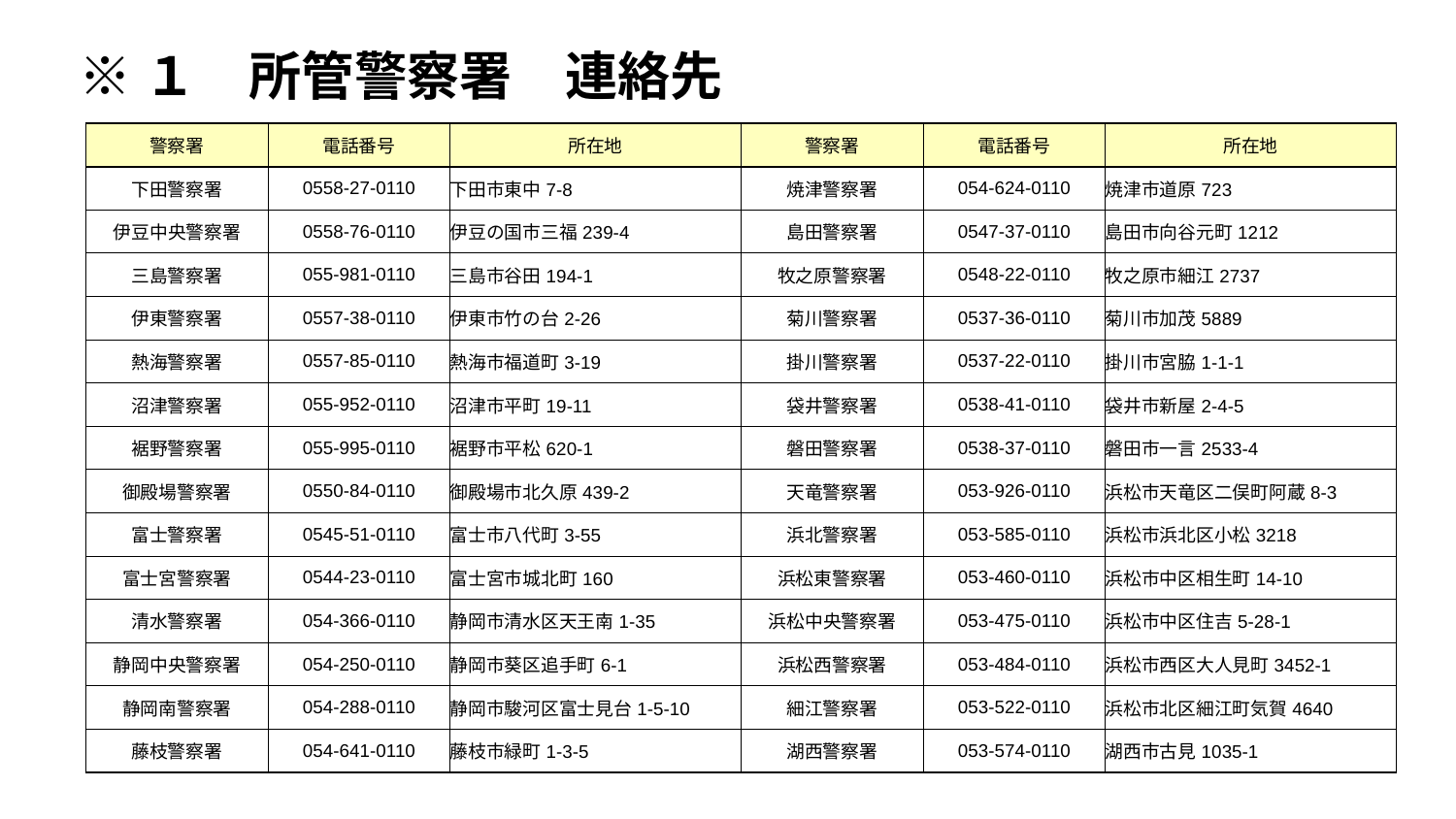

# ※１　所管警察署　連絡先
| 警察署 | 電話番号 | 所在地 | 警察署 | 電話番号 | 所在地 |
| --- | --- | --- | --- | --- | --- |
| 下田警察署 | 0558-27-0110 | 下田市東中7-8 | 焼津警察署 | 054-624-0110 | 焼津市道原723 |
| 伊豆中央警察署 | 0558-76-0110 | 伊豆の国市三福239-4 | 島田警察署 | 0547-37-0110 | 島田市向谷元町1212 |
| 三島警察署 | 055-981-0110 | 三島市谷田194-1 | 牧之原警察署 | 0548-22-0110 | 牧之原市細江2737 |
| 伊東警察署 | 0557-38-0110 | 伊東市竹の台2-26 | 菊川警察署 | 0537-36-0110 | 菊川市加茂5889 |
| 熱海警察署 | 0557-85-0110 | 熱海市福道町3-19 | 掛川警察署 | 0537-22-0110 | 掛川市宮脇1-1-1 |
| 沼津警察署 | 055-952-0110 | 沼津市平町19-11 | 袋井警察署 | 0538-41-0110 | 袋井市新屋2-4-5 |
| 裾野警察署 | 055-995-0110 | 裾野市平松620-1 | 磐田警察署 | 0538-37-0110 | 磐田市一言2533-4 |
| 御殿場警察署 | 0550-84-0110 | 御殿場市北久原439-2 | 天竜警察署 | 053-926-0110 | 浜松市天竜区二俣町阿蔵8-3 |
| 富士警察署 | 0545-51-0110 | 富士市八代町3-55 | 浜北警察署 | 053-585-0110 | 浜松市浜北区小松3218 |
| 富士宮警察署 | 0544-23-0110 | 富士宮市城北町160 | 浜松東警察署 | 053-460-0110 | 浜松市中区相生町14-10 |
| 清水警察署 | 054-366-0110 | 静岡市清水区天王南1-35 | 浜松中央警察署 | 053-475-0110 | 浜松市中区住吉5-28-1 |
| 静岡中央警察署 | 054-250-0110 | 静岡市葵区追手町6-1 | 浜松西警察署 | 053-484-0110 | 浜松市西区大人見町3452-1 |
| 静岡南警察署 | 054-288-0110 | 静岡市駿河区富士見台1-5-10 | 細江警察署 | 053-522-0110 | 浜松市北区細江町気賀4640 |
| 藤枝警察署 | 054-641-0110 | 藤枝市緑町1-3-5 | 湖西警察署 | 053-574-0110 | 湖西市古見1035-1 |